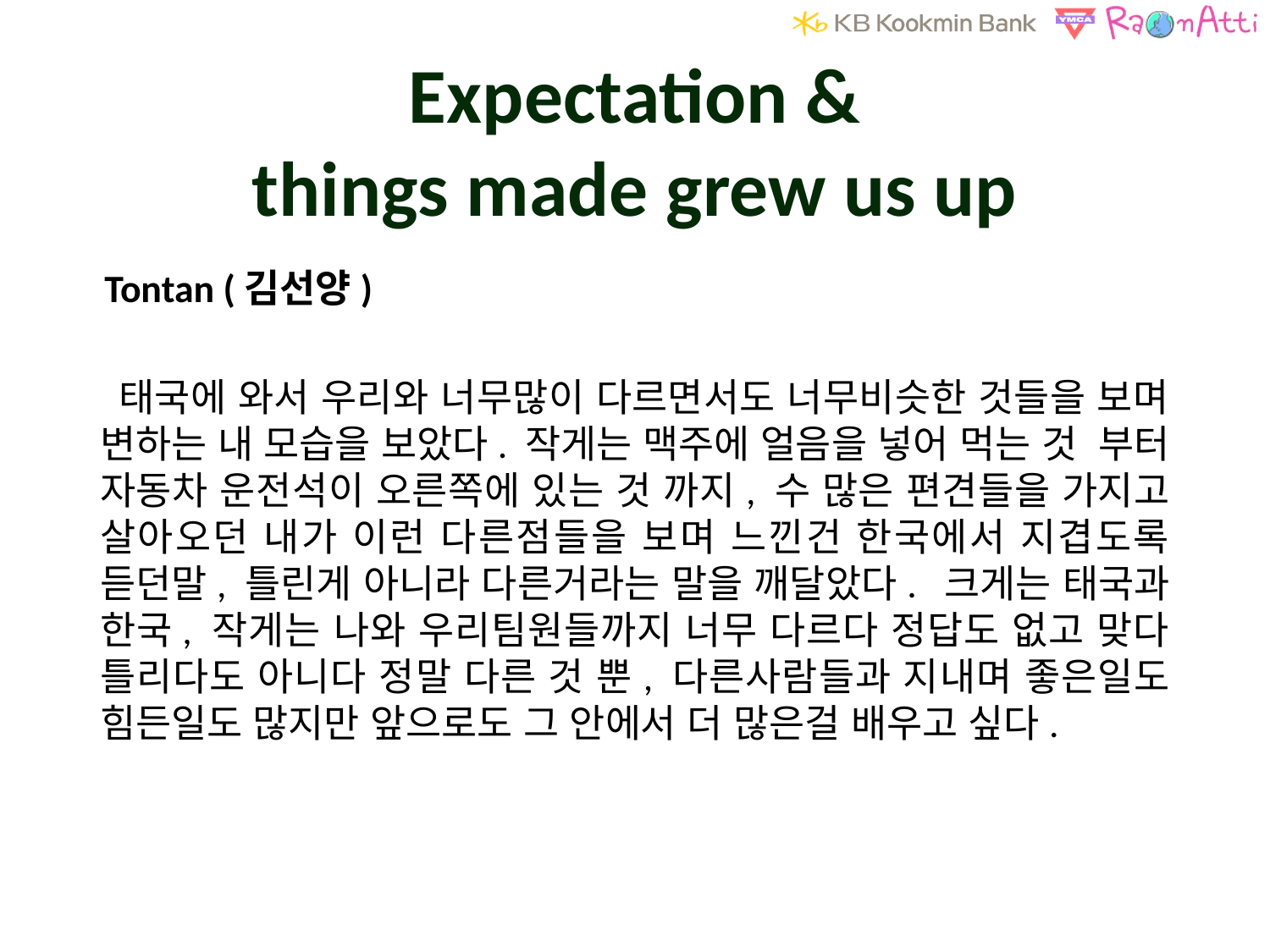

# Expectation & things made grew us up
      Tontan (김선양)

     태국에 와서 우리와 너무많이 다르면서도 너무비슷한 것들을 보며 변하는 내 모습을 보았다. 작게는 맥주에 얼음을 넣어 먹는 것  부터 자동차 운전석이 오른쪽에 있는 것 까지, 수 많은 편견들을 가지고 살아오던 내가 이런 다른점들을 보며 느낀건 한국에서 지겹도록 듣던말, 틀린게 아니라 다른거라는 말을 깨달았다.  크게는 태국과 한국, 작게는 나와 우리팀원들까지 너무 다르다 정답도 없고 맞다 틀리다도 아니다 정말 다른 것 뿐, 다른사람들과 지내며 좋은일도 힘든일도 많지만 앞으로도 그 안에서 더 많은걸 배우고 싶다.